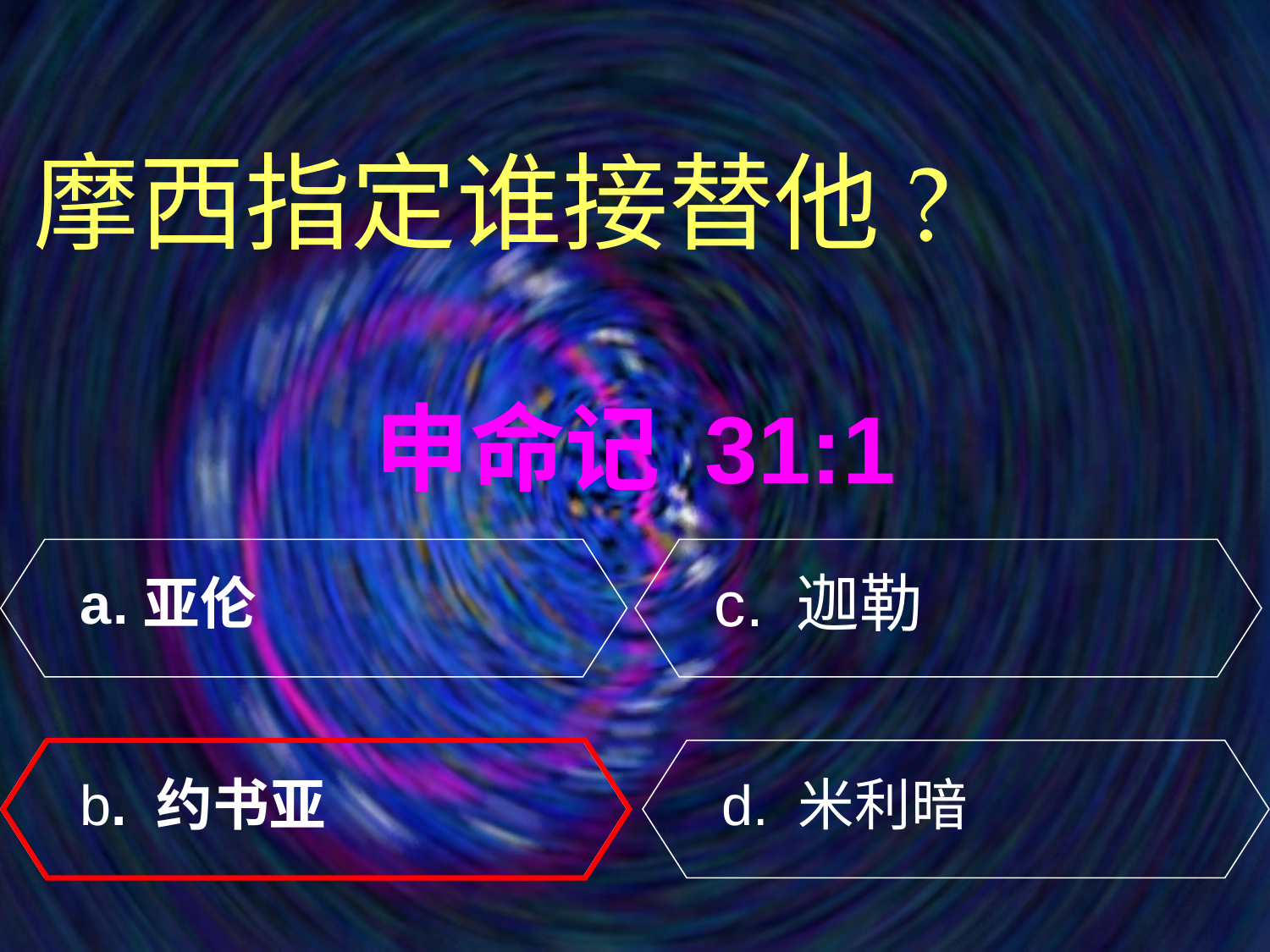

摩西指定谁接替他?

申命记 31:1
亚伦
c. 迦勒
b. 约书亚

d. 米利暗